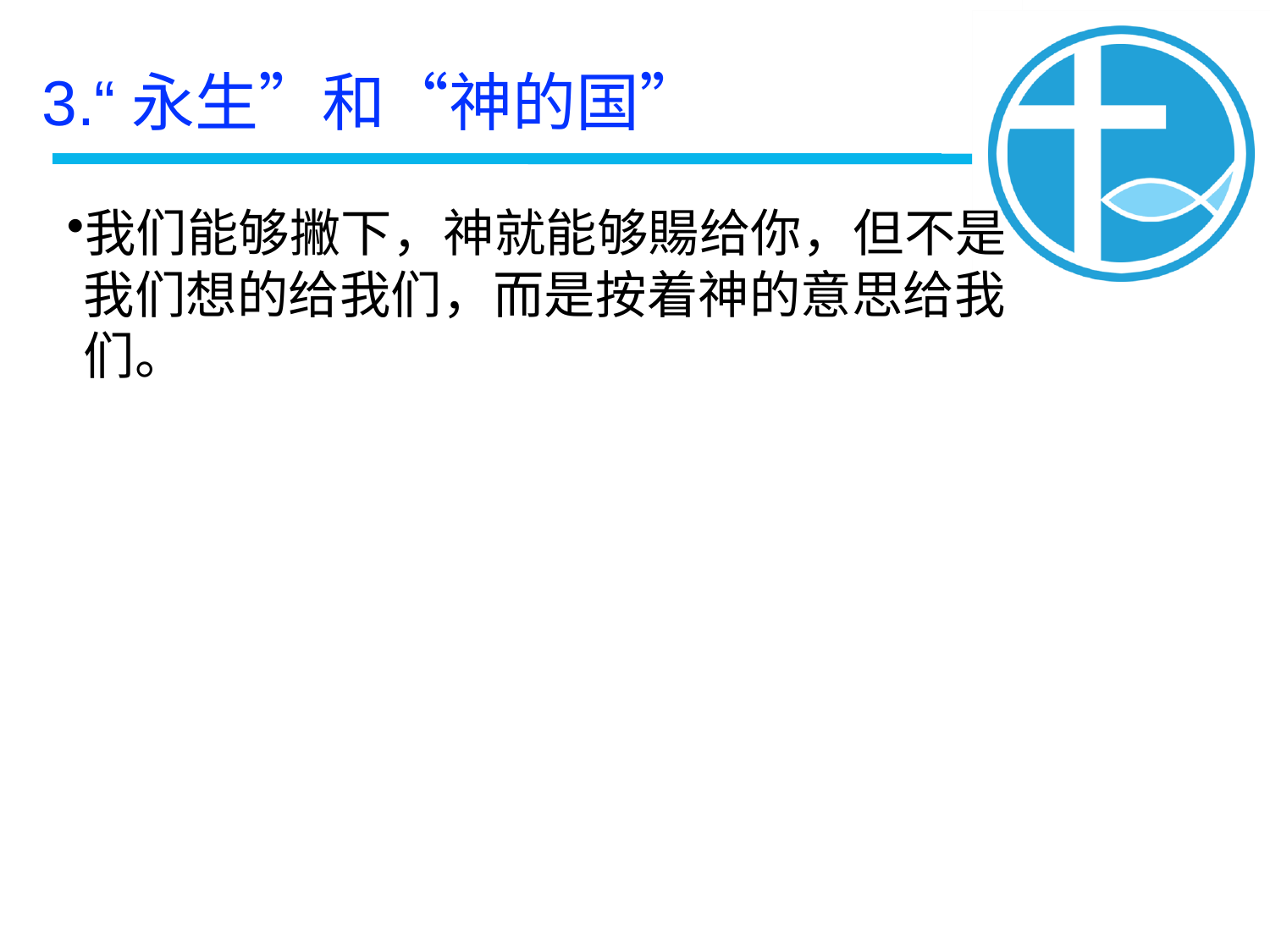

3.“永生”和“神的国”
我们能够撇下，神就能够𧶽给你，但不是我们想的给我们，而是按着神的意思给我们。